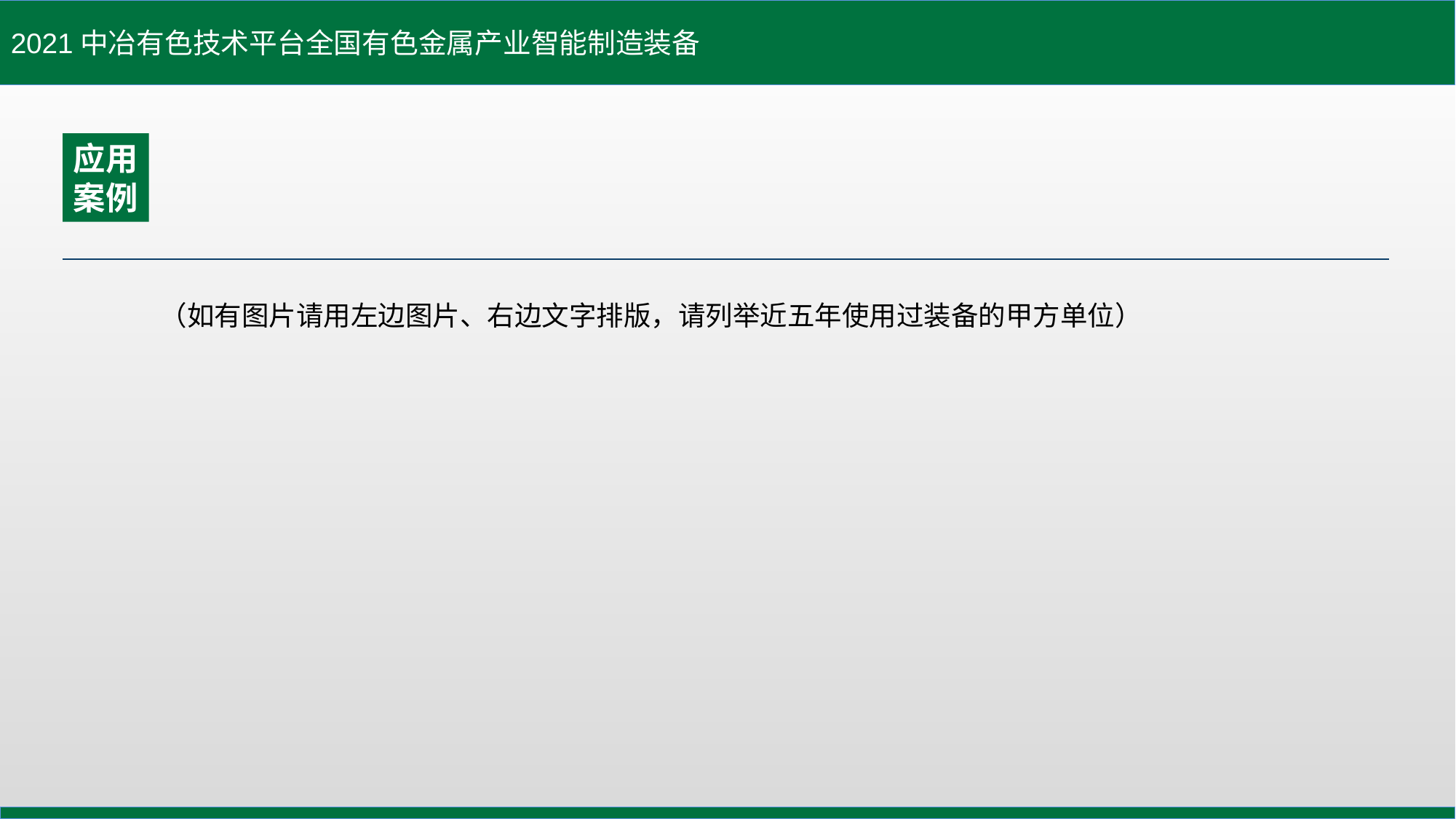

2021中冶有色技术平台全国有色金属产业智能制造装备
应用
案例
（如有图片请用左边图片、右边文字排版，请列举近五年使用过装备的甲方单位）